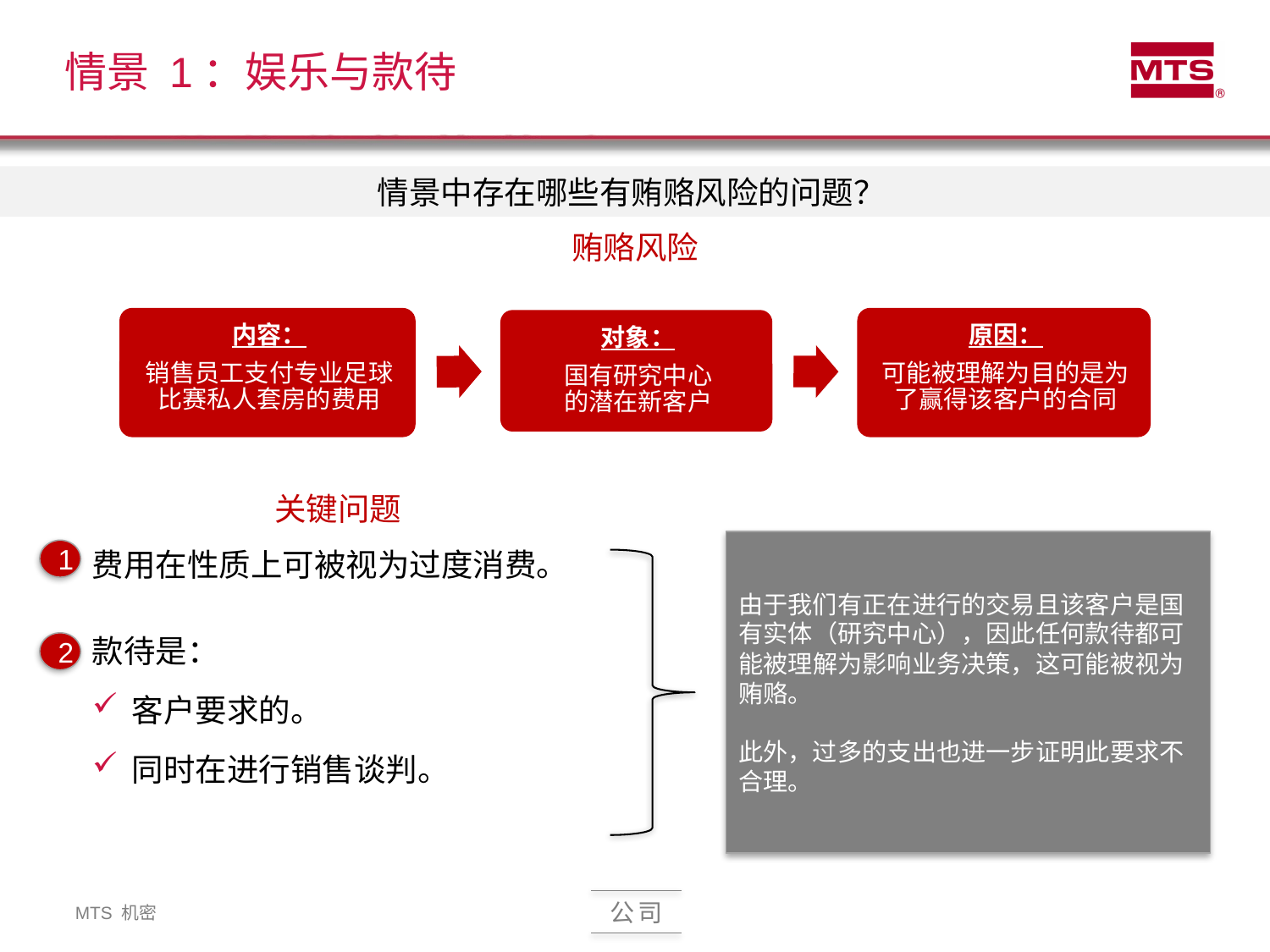

# 情景 1：娱乐与款待
情景中存在哪些有贿赂风险的问题？
贿赂风险
内容：

销售员工支付专业足球比赛私人套房的费用

对象：

国有研究中心
的潜在新客户

原因：

可能被理解为目的是为了赢得该客户的合同
关键问题
由于我们有正在进行的交易且该客户是国有实体（研究中心），因此任何款待都可能被理解为影响业务决策，这可能被视为贿赂。

此外，过多的支出也进一步证明此要求不合理。
费用在性质上可被视为过度消费。

款待是：
客户要求的。
同时在进行销售谈判。

1

2